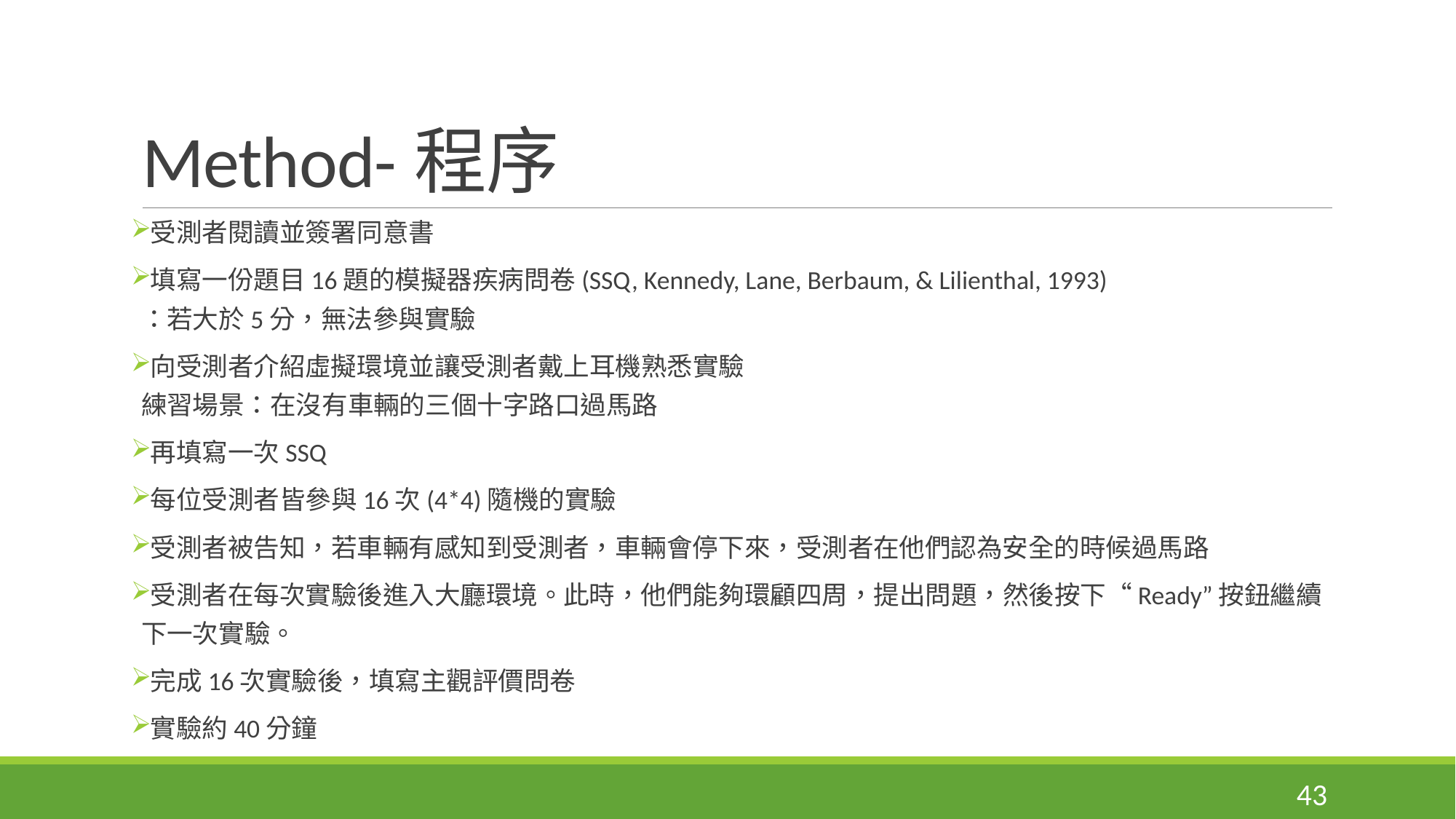

# Method-程序
受測者閱讀並簽署同意書
填寫一份題目16題的模擬器疾病問卷(SSQ, Kennedy, Lane, Berbaum, & Lilienthal, 1993)
：若大於5分，無法參與實驗
向受測者介紹虛擬環境並讓受測者戴上耳機熟悉實驗
練習場景：在沒有車輛的三個十字路口過馬路
再填寫一次SSQ
每位受測者皆參與16次(4*4)隨機的實驗
受測者被告知，若車輛有感知到受測者，車輛會停下來，受測者在他們認為安全的時候過馬路
受測者在每次實驗後進入大廳環境。此時，他們能夠環顧四周，提出問題，然後按下“Ready”按鈕繼續下一次實驗。
完成16次實驗後，填寫主觀評價問卷
實驗約40分鐘

43